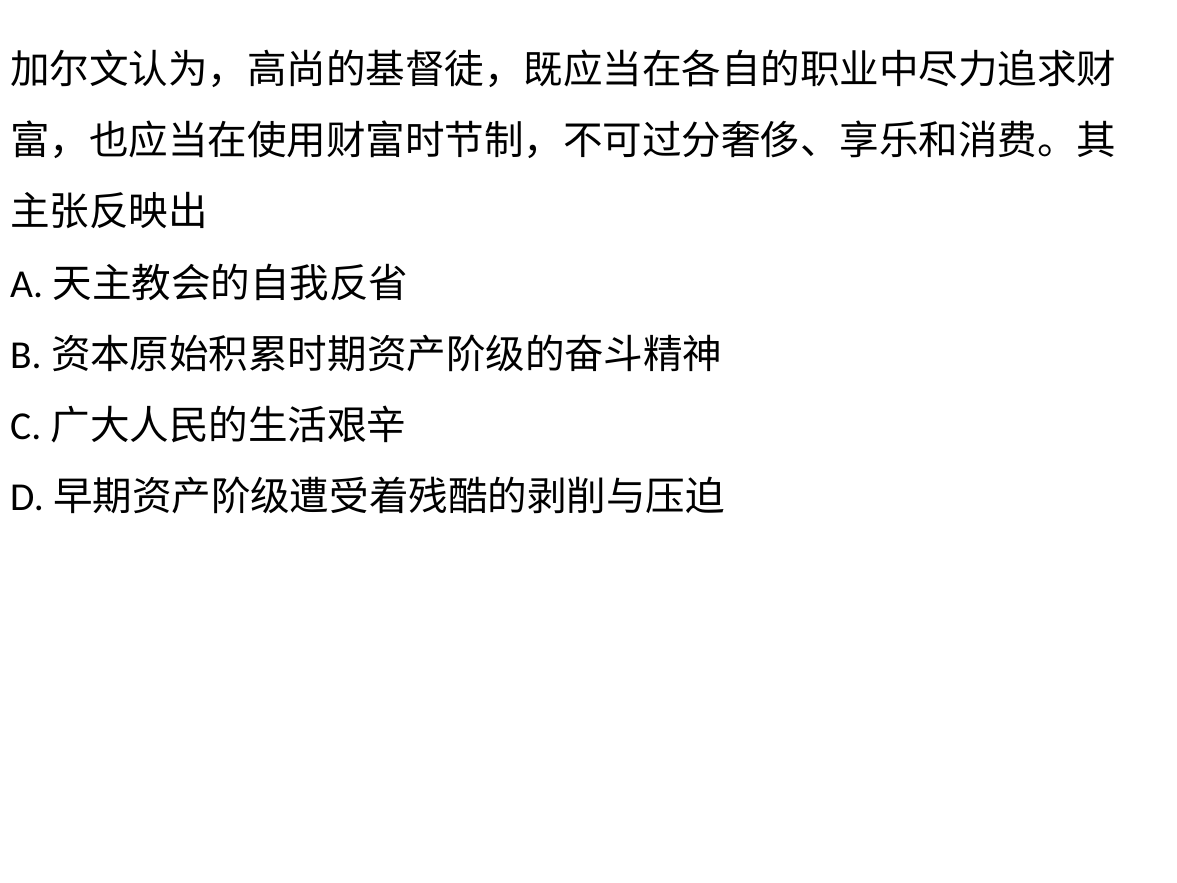

加尔文认为，高尚的基督徒，既应当在各自的职业中尽力追求财富，也应当在使用财富时节制，不可过分奢侈、享乐和消费。其主张反映出
A.天主教会的自我反省
B.资本原始积累时期资产阶级的奋斗精神
C.广大人民的生活艰辛
D.早期资产阶级遭受着残酷的剥削与压迫